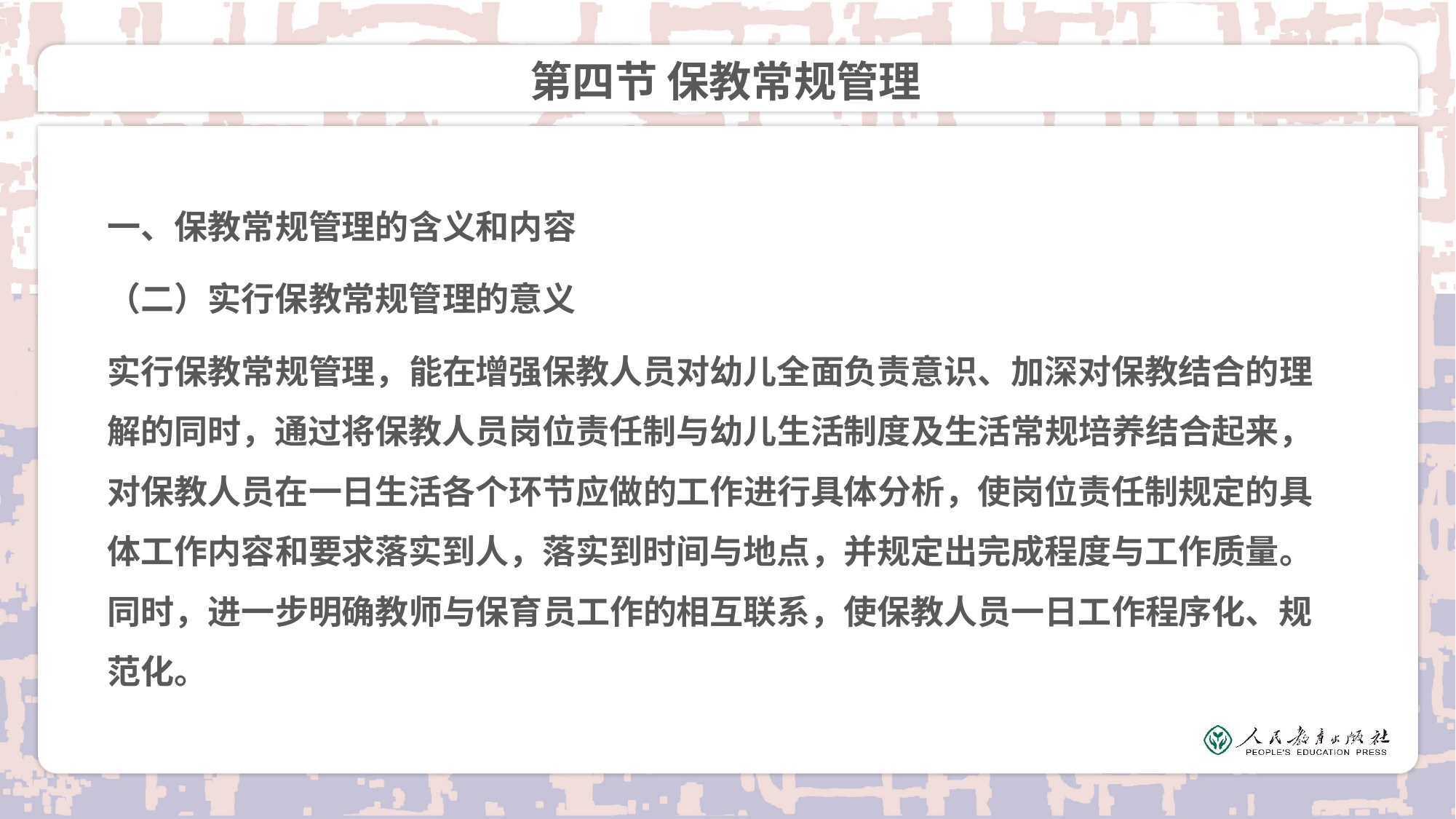

# 第四节 保教常规管理
一、保教常规管理的含义和内容
（二）实行保教常规管理的意义
实行保教常规管理，能在增强保教人员对幼儿全面负责意识、加深对保教结合的理解的同时，通过将保教人员岗位责任制与幼儿生活制度及生活常规培养结合起来，对保教人员在一日生活各个环节应做的工作进行具体分析，使岗位责任制规定的具体工作内容和要求落实到人，落实到时间与地点，并规定出完成程度与工作质量。同时，进一步明确教师与保育员工作的相互联系，使保教人员一日工作程序化、规范化。